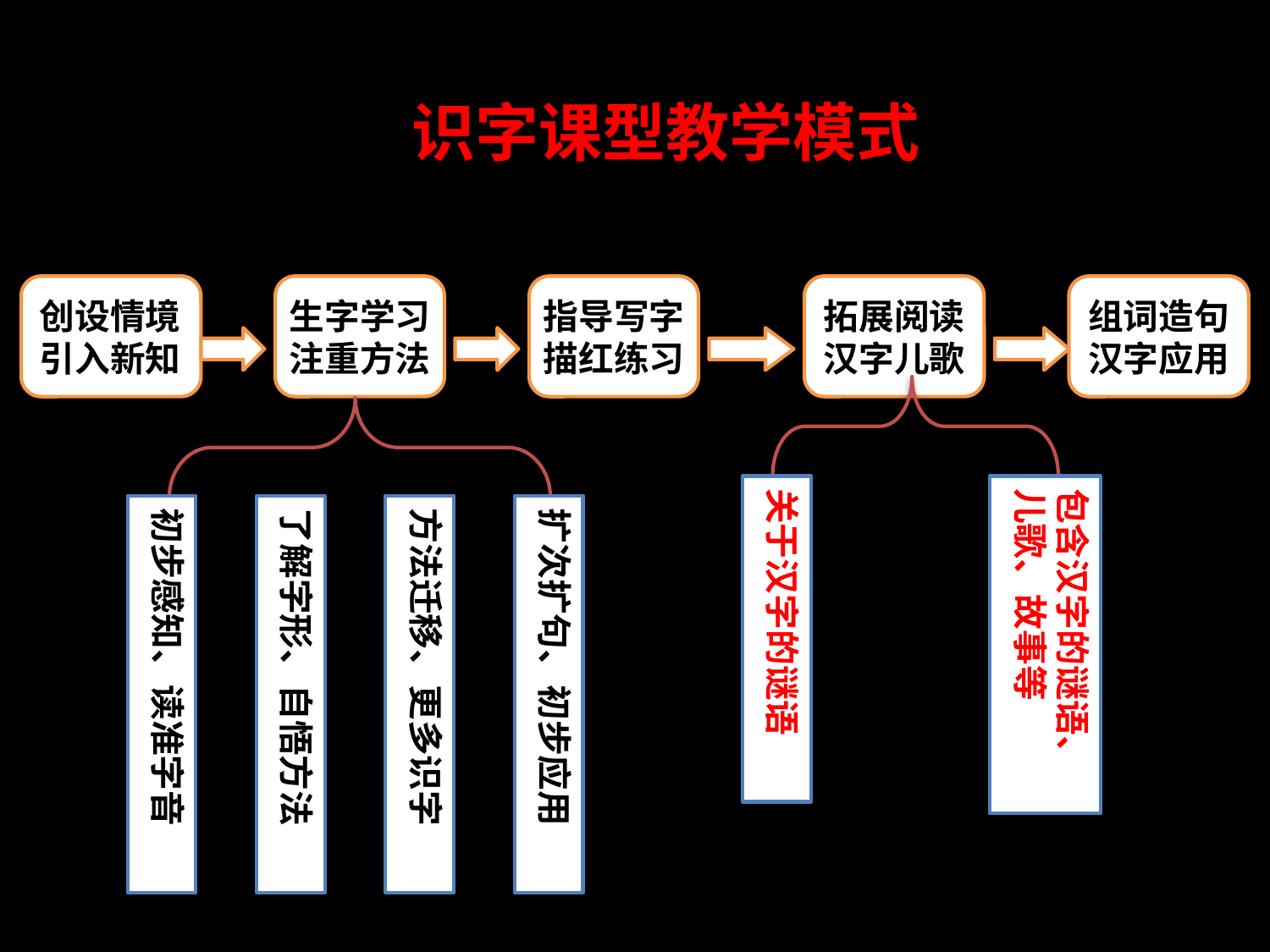

识字课型教学模式

创设情境
引入新知

生字学习
注重方法
指导写字
描红练习

拓展阅读
汉字儿歌

组词造句
汉字应用

关于汉字的谜语
包含汉字的谜语、儿歌、故事等
初步感知、读准字音
了解字形、自悟方法
方法迁移、更多识字
扩次扩句、初步应用